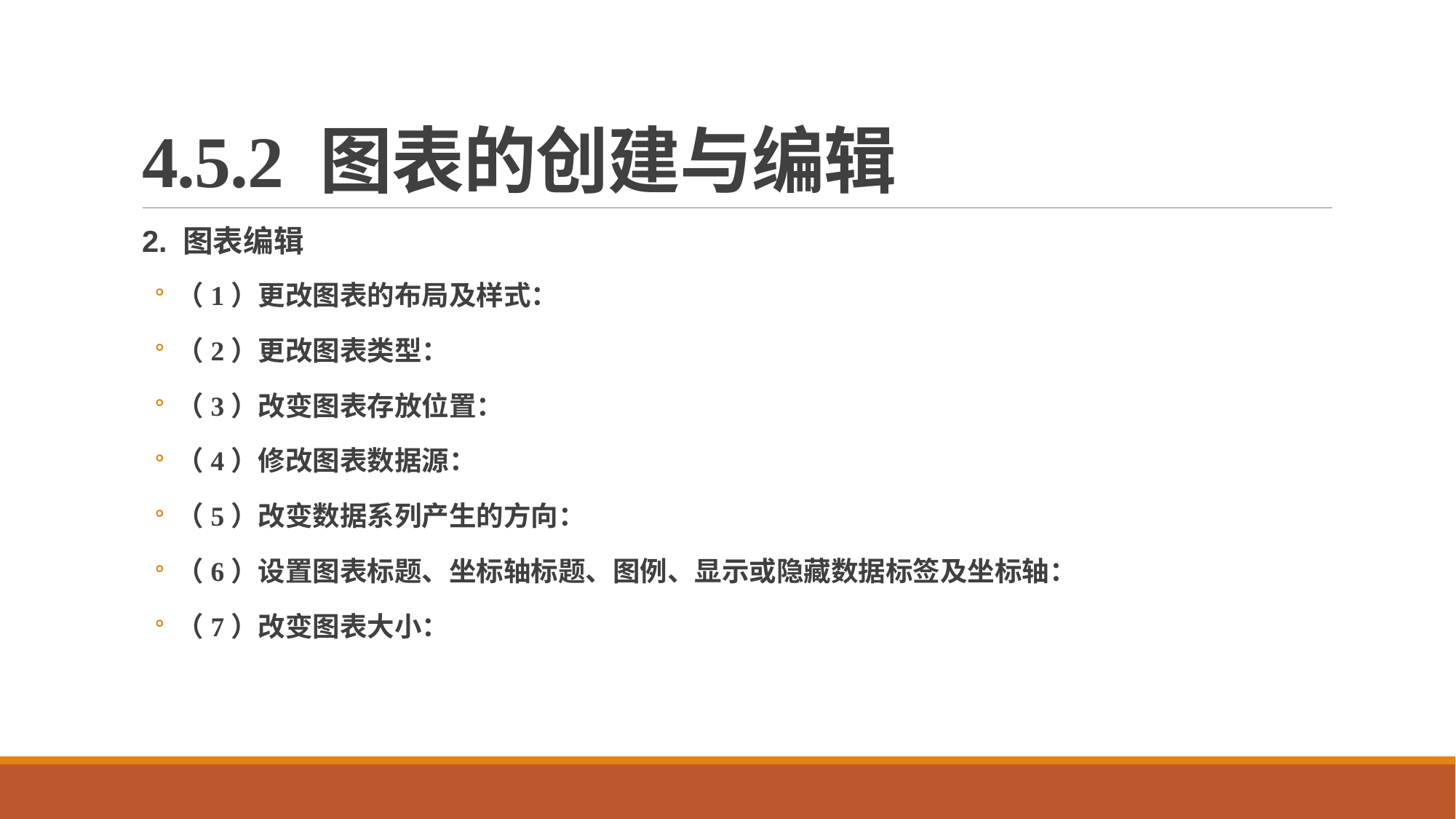

# 4.5.2 图表的创建与编辑
2. 图表编辑
（1）更改图表的布局及样式：
（2）更改图表类型：
（3）改变图表存放位置：
（4）修改图表数据源：
（5）改变数据系列产生的方向：
（6）设置图表标题、坐标轴标题、图例、显示或隐藏数据标签及坐标轴：
（7）改变图表大小：